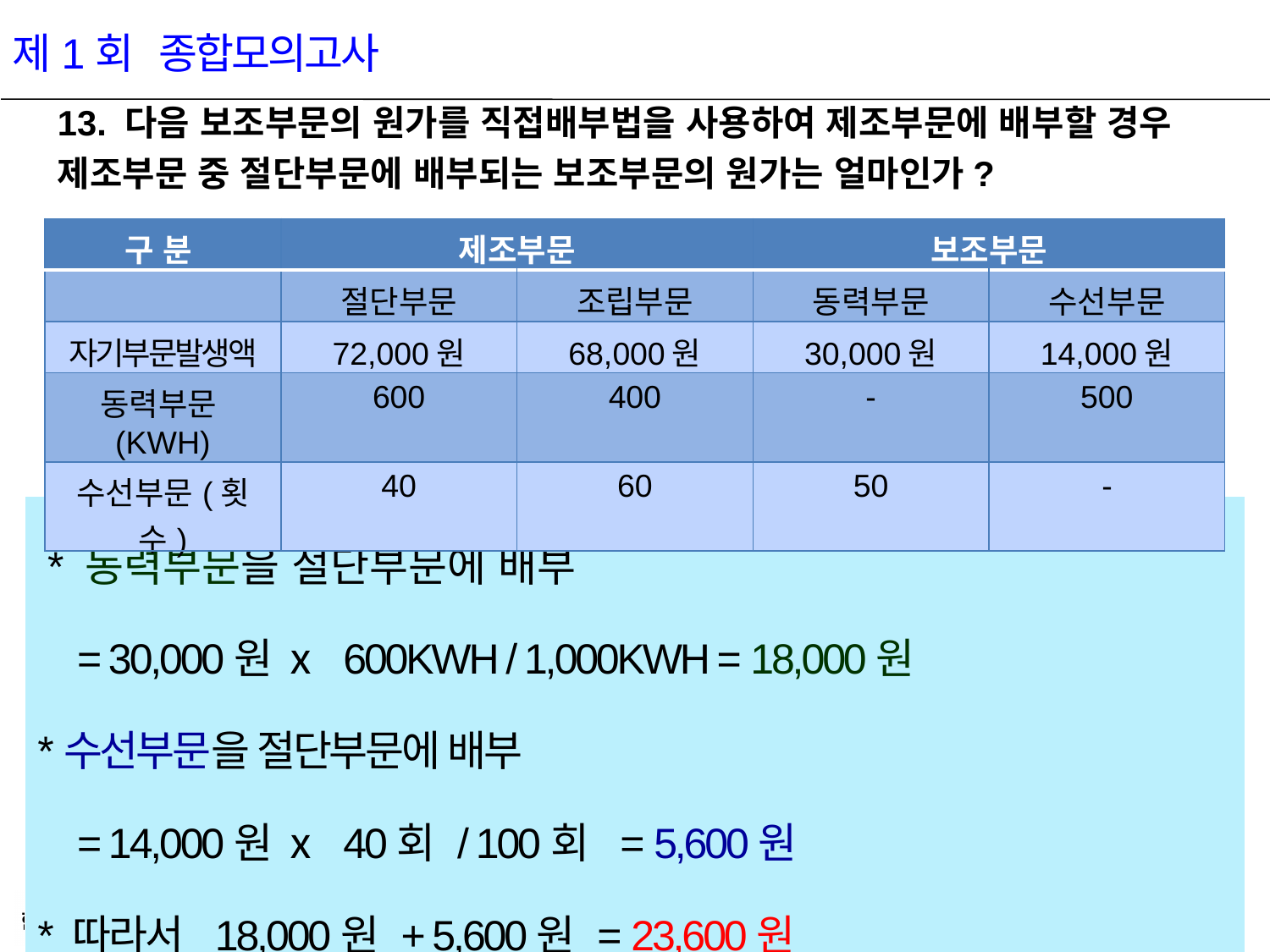

제1회   종합모의고사
13. 다음 보조부문의 원가를 직접배부법을 사용하여 제조부문에 배부할 경우 제조부문 중 절단부문에 배부되는 보조부문의 원가는 얼마인가?
| 구 분 | 제조부문 |  | 보조부문 |  |
| --- | --- | --- | --- | --- |
|  | 절단부문 | 조립부문 | 동력부문 | 수선부문 |
| 자기부문발생액 | 72,000원 | 68,000원 | 30,000원 | 14,000원 |
| 동력부문(KWH) | 600 | 400 | - | 500 |
| 수선부문(횟수) | 40 | 60 | 50 | - |
| \* 동력부문을 절단부문에 배부 = 30,000원 ⅹ 600KWH / 1,000KWH = 18,000원 \*수선부문을 절단부문에 배부 = 14,000원 ⅹ 40회 / 100회 = 5,600원 \* 따라서 18,000원 + 5,600원 = 23,600원 |
| --- |
4